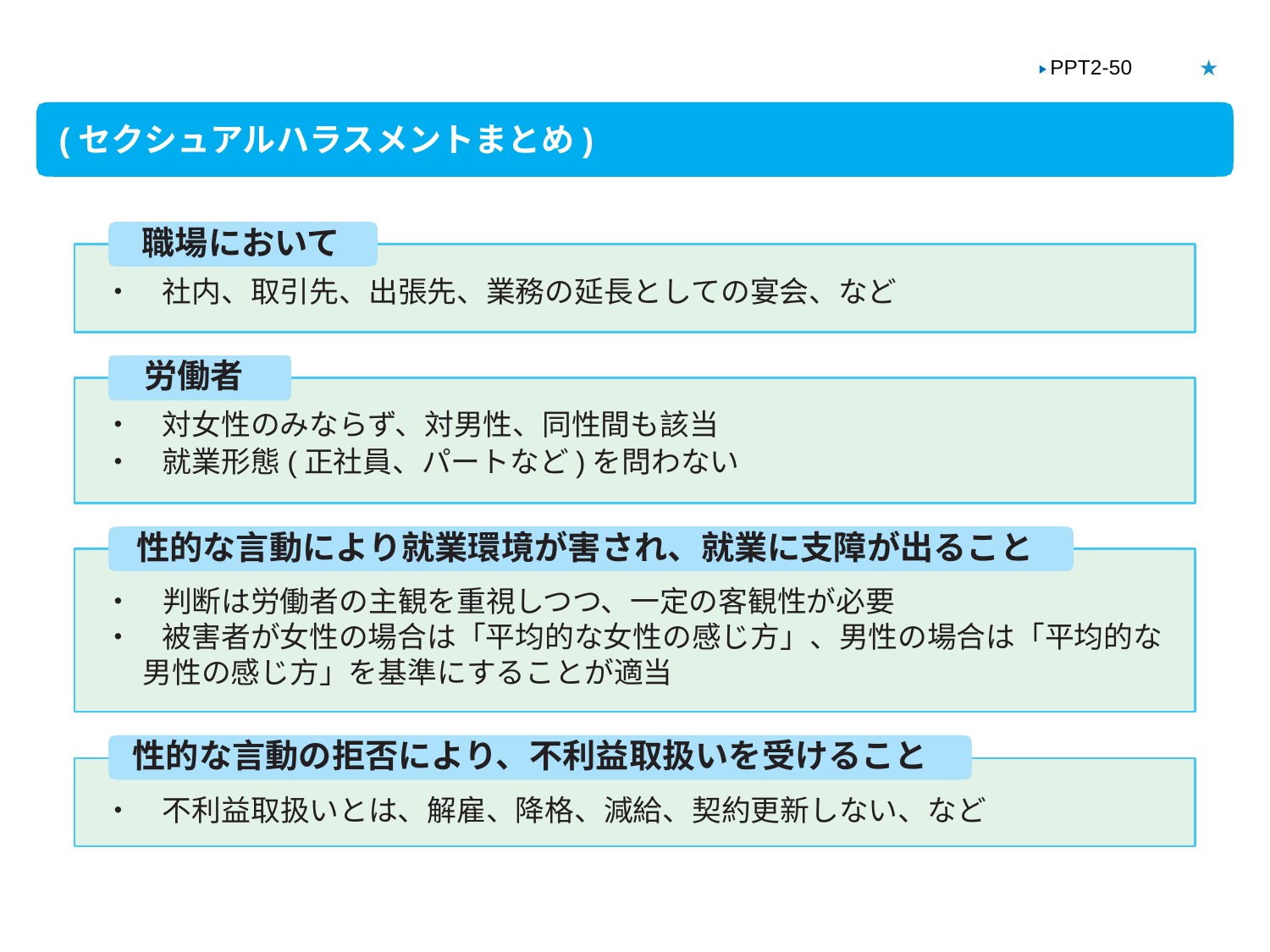

★
▶ PPT2-50

(セクシュアルハラスメントまとめ)
職場において

・　社内、取引先、出張先、業務の延長としての宴会、など
労働者

・　対女性のみならず、対男性、同性間も該当
・　就業形態(正社員、パートなど)を問わない
性的な言動により就業環境が害され、就業に支障が出ること

・　判断は労働者の主観を重視しつつ、一定の客観性が必要
・　被害者が女性の場合は「平均的な女性の感じ方」、男性の場合は「平均的な男性の感じ方」を基準にすることが適当
性的な言動の拒否により、不利益取扱いを受けること

・　不利益取扱いとは、解雇、降格、減給、契約更新しない、など